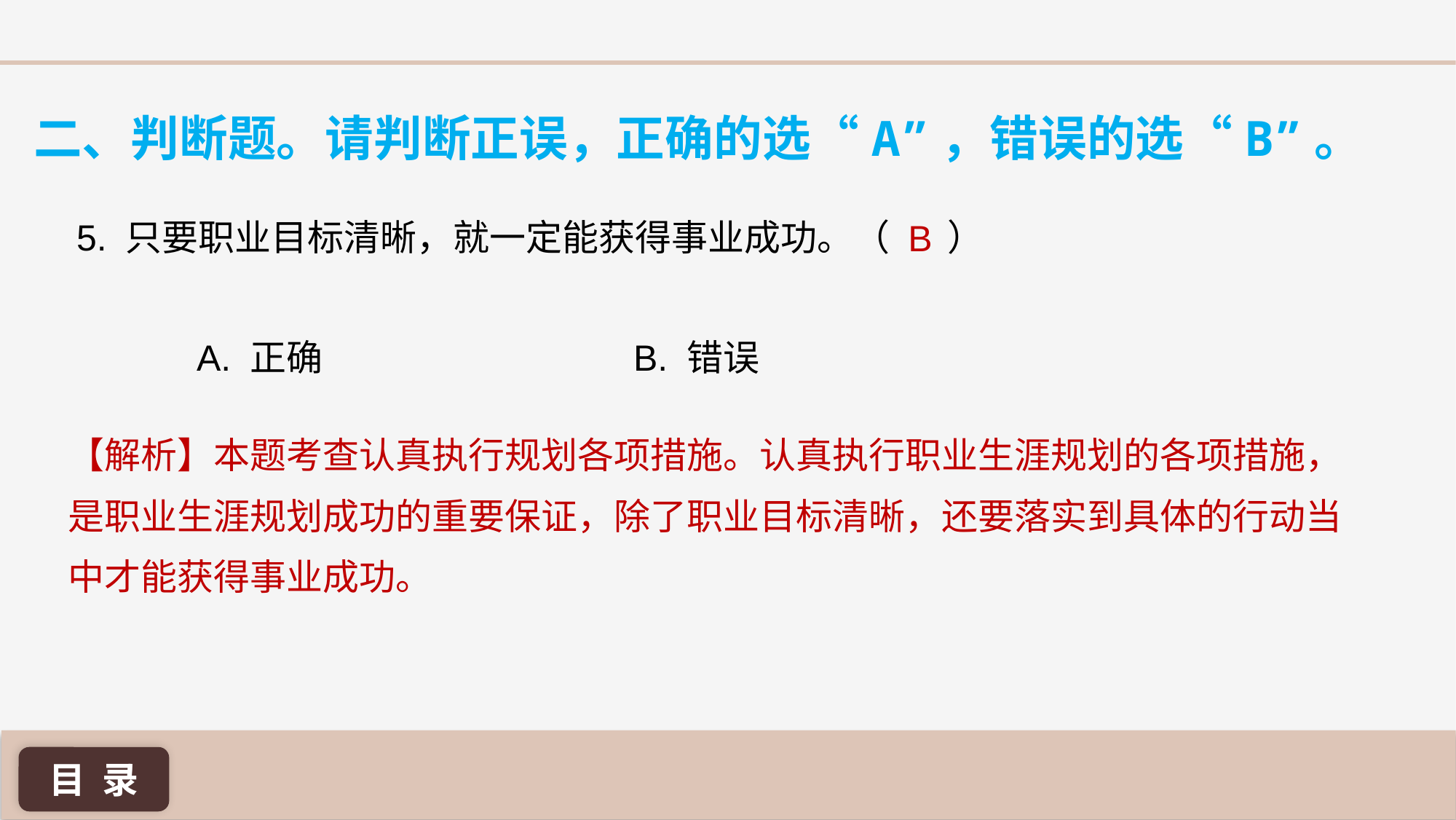

二、判断题。请判断正误，正确的选“A”，错误的选“B”。
B
5. 只要职业目标清晰，就一定能获得事业成功。（       ）
A. 正确 			B. 错误
【解析】本题考查认真执行规划各项措施。认真执行职业生涯规划的各项措施，是职业生涯规划成功的重要保证，除了职业目标清晰，还要落实到具体的行动当中才能获得事业成功。